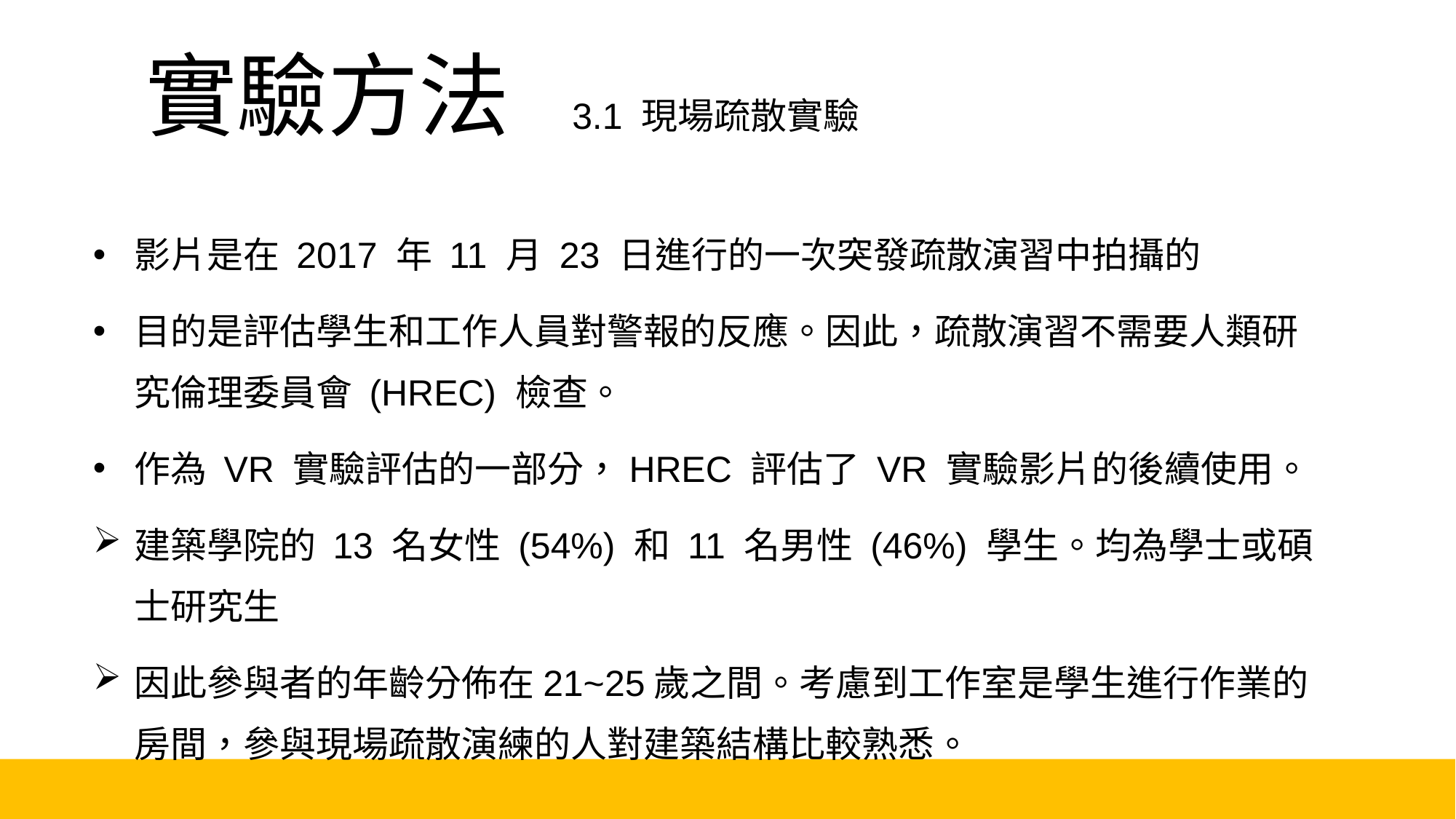

# 實驗方法  3.1 現場疏散實驗
影片是在 2017 年 11 月 23 日進行的一次突發疏散演習中拍攝的
目的是評估學生和工作人員對警報的反應。因此，疏散演習不需要人類研究倫理委員會 (HREC) 檢查。
作為 VR 實驗評估的一部分，HREC 評估了 VR 實驗影片的後續使用。
建築學院的 13 名女性 (54%) 和 11 名男性 (46%) 學生。均為學士或碩士研究生
因此參與者的年齡分佈在21~25歲之間。考慮到工作室是學生進行作業的房間，參與現場疏散演練的人對建築結構比較熟悉。

7